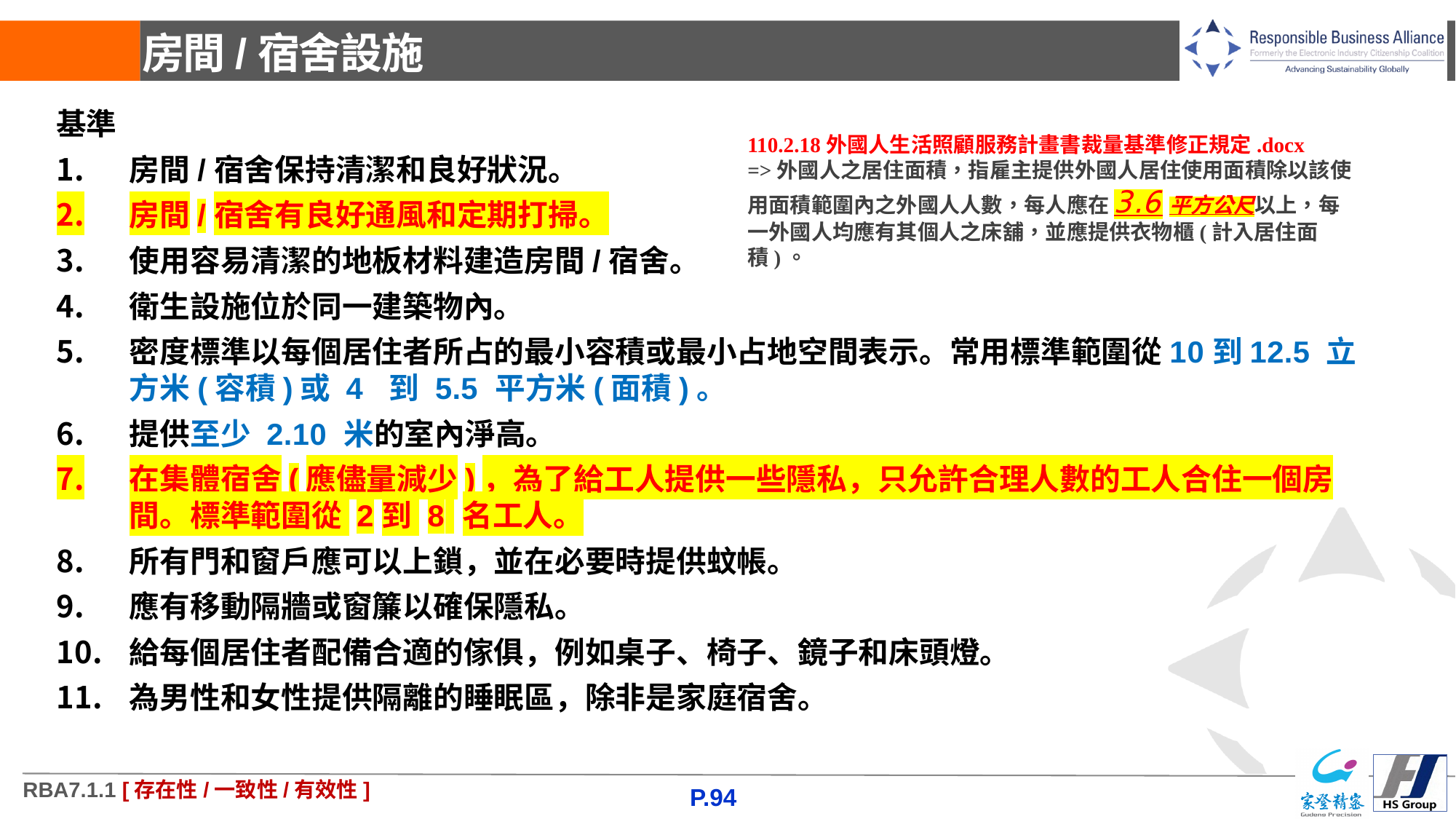

# 房間/宿舍設施
基準
房間/宿舍保持清潔和良好狀況。
房間/宿舍有良好通風和定期打掃。
使用容易清潔的地板材料建造房間/宿舍。
衛生設施位於同一建築物內。
密度標準以每個居住者所占的最小容積或最小占地空間表示。常用標準範圍從10到12.5 立方米(容積)或 4  到 5.5 平方米(面積)。
提供至少 2.10 米的室內淨高。
在集體宿舍(應儘量減少)，為了給工人提供一些隱私，只允許合理人數的工人合住一個房間。標準範圍從 2到 8 名工人。
所有門和窗戶應可以上鎖，並在必要時提供蚊帳。
應有移動隔牆或窗簾以確保隱私。
給每個居住者配備合適的傢俱，例如桌子、椅子、鏡子和床頭燈。
為男性和女性提供隔離的睡眠區，除非是家庭宿舍。
110.2.18外國人生活照顧服務計畫書裁量基準修正規定.docx
=>外國人之居住面積，指雇主提供外國人居住使用面積除以該使用面積範圍內之外國人人數，每人應在3.6平方公尺以上，每一外國人均應有其個人之床舖，並應提供衣物櫃(計入居住面積)。